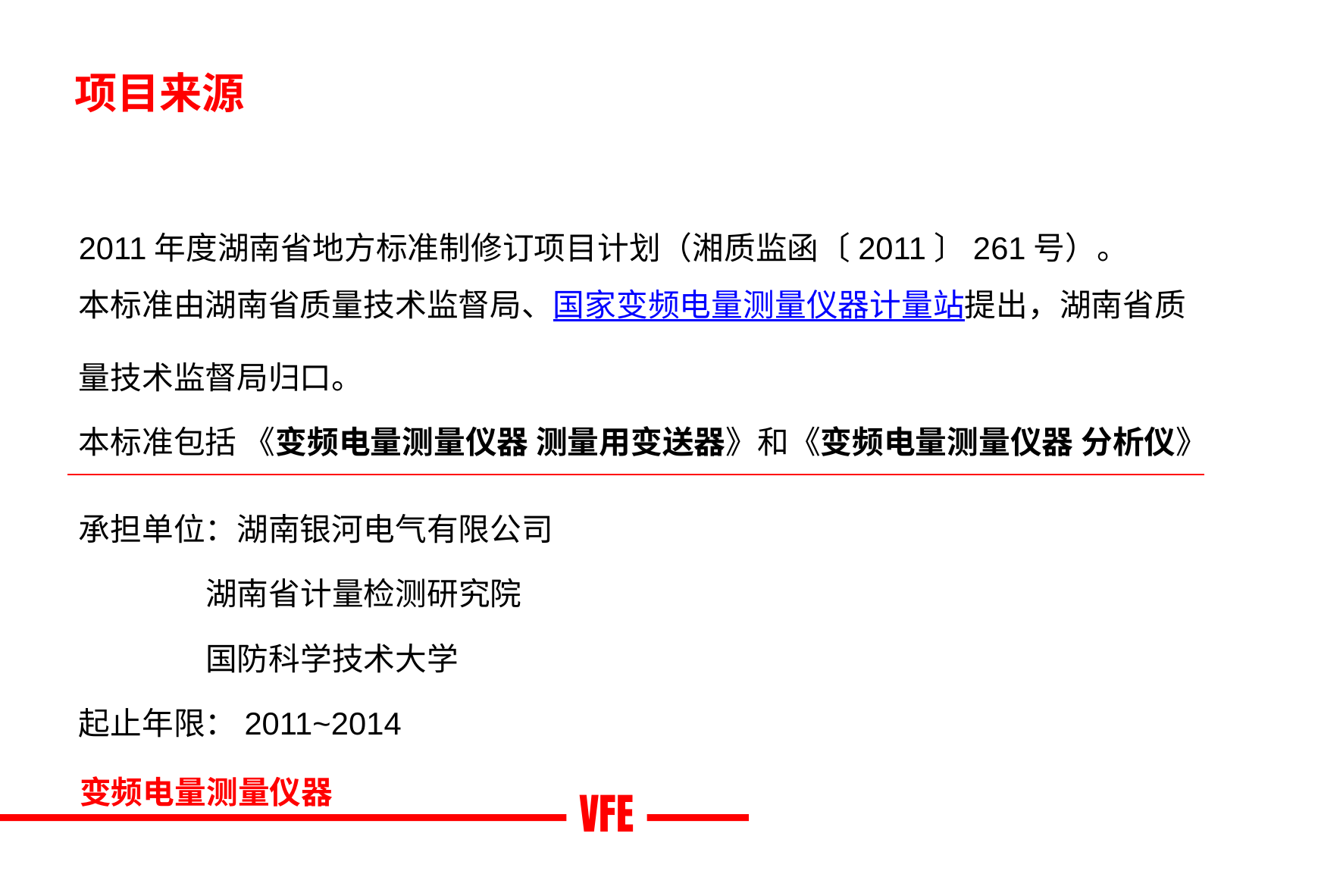

# 项目来源
2011年度湖南省地方标准制修订项目计划（湘质监函〔2011〕261号）。
本标准由湖南省质量技术监督局、国家变频电量测量仪器计量站提出，湖南省质量技术监督局归口。
本标准包括 《变频电量测量仪器 测量用变送器》和《变频电量测量仪器 分析仪》
承担单位：湖南银河电气有限公司
                 湖南省计量检测研究院
                 国防科学技术大学
起止年限：2011~2014
变频电量测量仪器
VFE